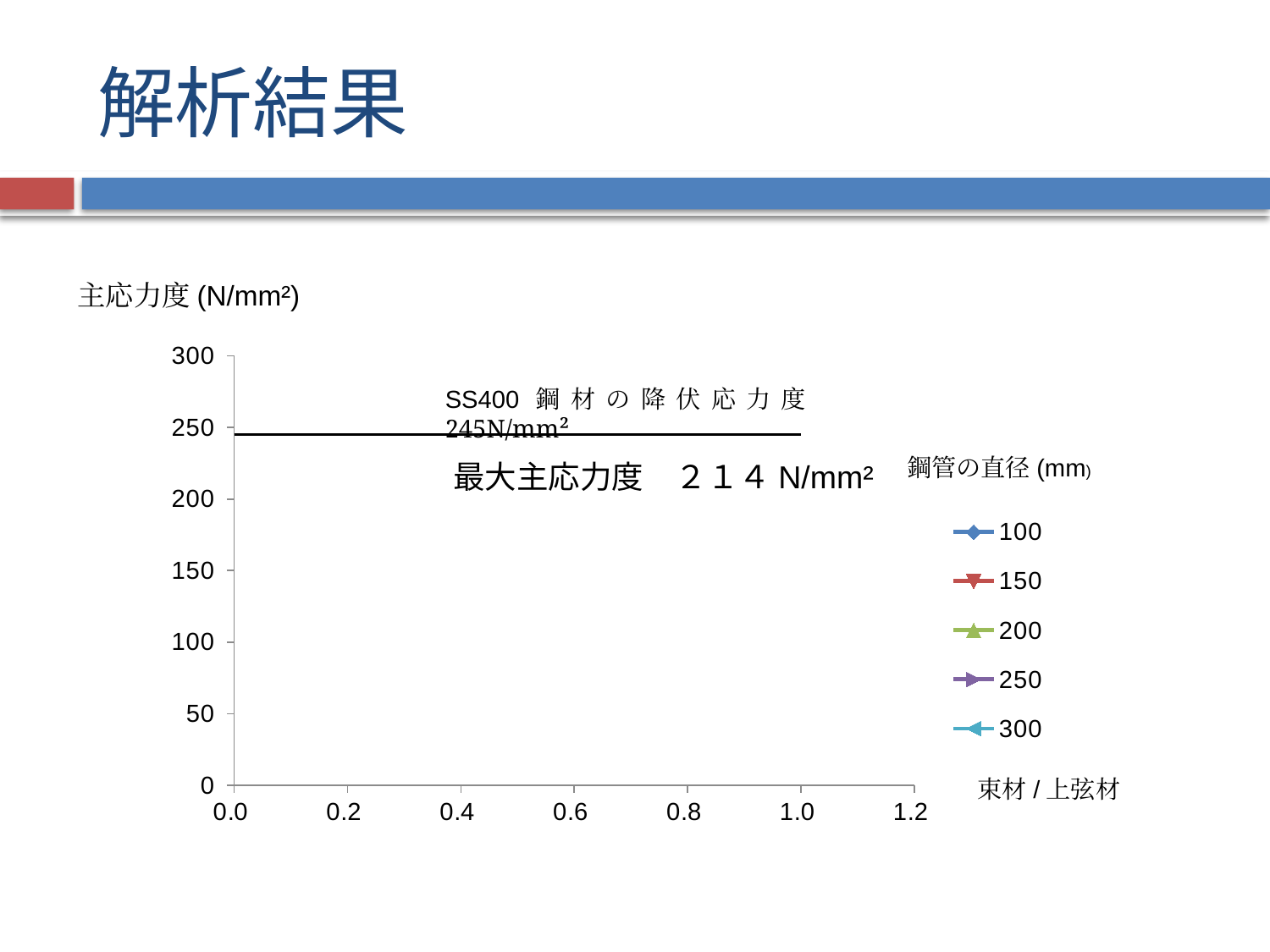

# 解析結果
主応力度(N/mm²)

### Chart

| Category | 100 | 150 | 200 | 250 | 300 | SS400鋼材降伏応力度 |
|---|---|---|---|---|---|---|
SS400鋼材の降伏応力度　245N/mm²
鋼管の直径(mm)
最大主応力度　２１４N/mm²
束材/上弦材